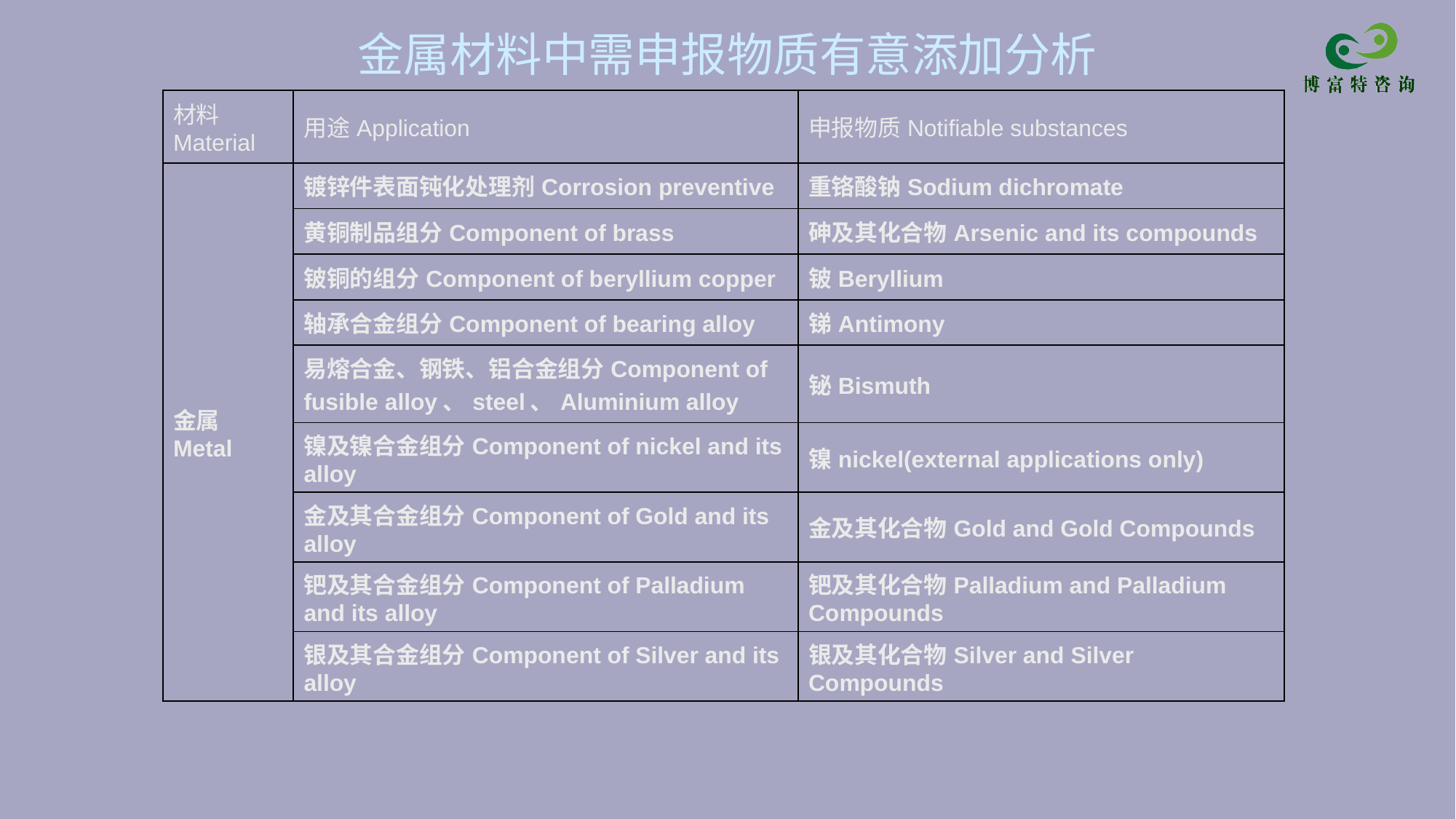

# 金属材料中需申报物质有意添加分析
| 材料Material | 用途Application | 申报物质Notifiable substances |
| --- | --- | --- |
| 金属Metal | 镀锌件表面钝化处理剂Corrosion preventive | 重铬酸钠Sodium dichromate |
|  | 黄铜制品组分Component of brass | 砷及其化合物Arsenic and its compounds |
|  | 铍铜的组分Component of beryllium copper | 铍Beryllium |
|  | 轴承合金组分Component of bearing alloy | 锑Antimony |
|  | 易熔合金、钢铁、铝合金组分Component of fusible alloy、steel、Aluminium alloy | 铋Bismuth |
|  | 镍及镍合金组分Component of nickel and its alloy | 镍nickel(external applications only) |
|  | 金及其合金组分Component of Gold and its alloy | 金及其化合物Gold and Gold Compounds |
|  | 钯及其合金组分Component of Palladium and its alloy | 钯及其化合物Palladium and Palladium Compounds |
|  | 银及其合金组分Component of Silver and its alloy | 银及其化合物Silver and Silver Compounds |